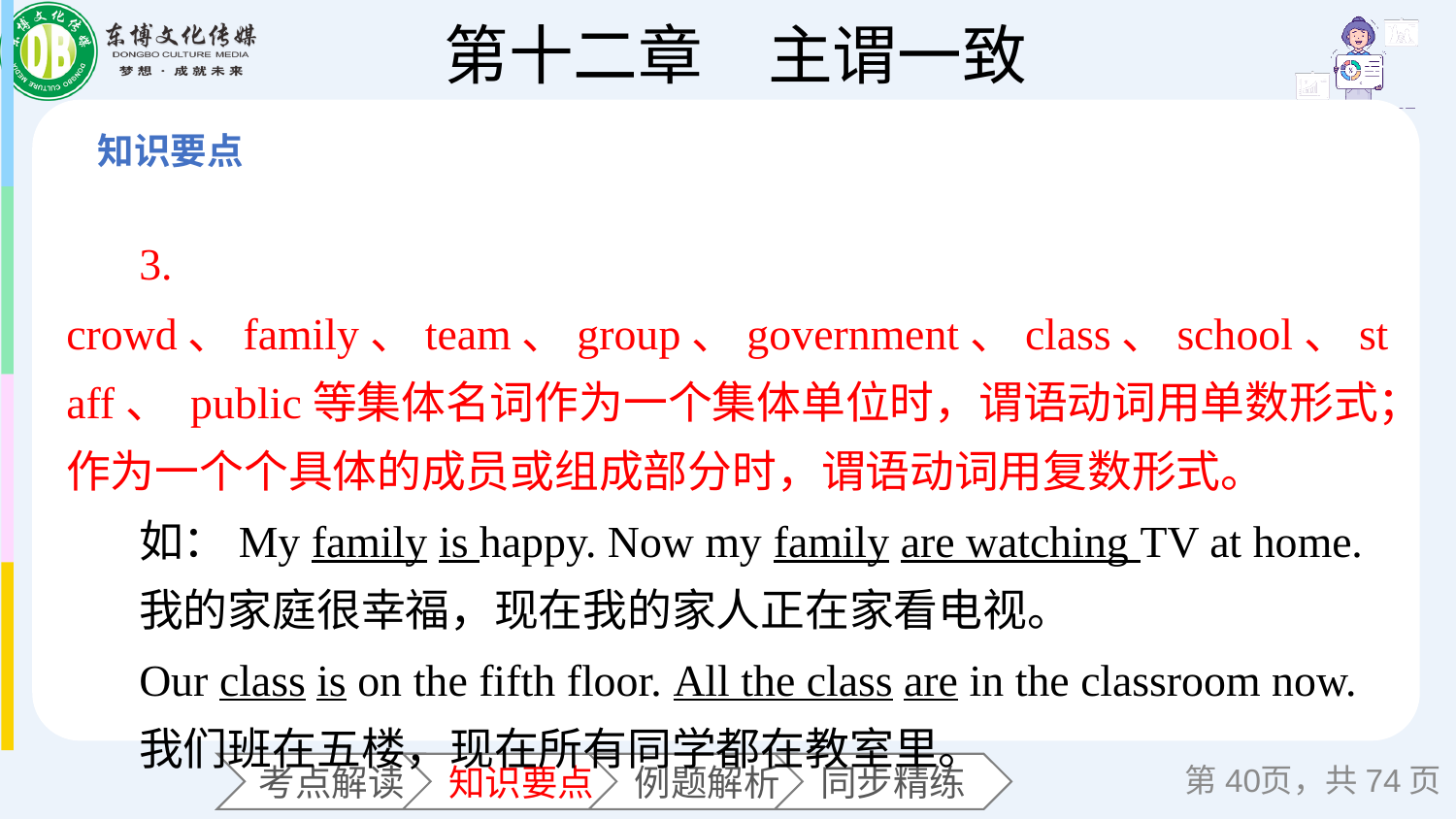

3. crowd、family、team、group、government、class、school、staff、 public等集体名词作为一个集体单位时，谓语动词用单数形式；作为一个个具体的成员或组成部分时，谓语动词用复数形式。
如：My family is happy. Now my family are watching TV at home.
我的家庭很幸福，现在我的家人正在家看电视。
Our class is on the fifth floor. All the class are in the classroom now.
我们班在五楼，现在所有同学都在教室里。
第40页，共74页